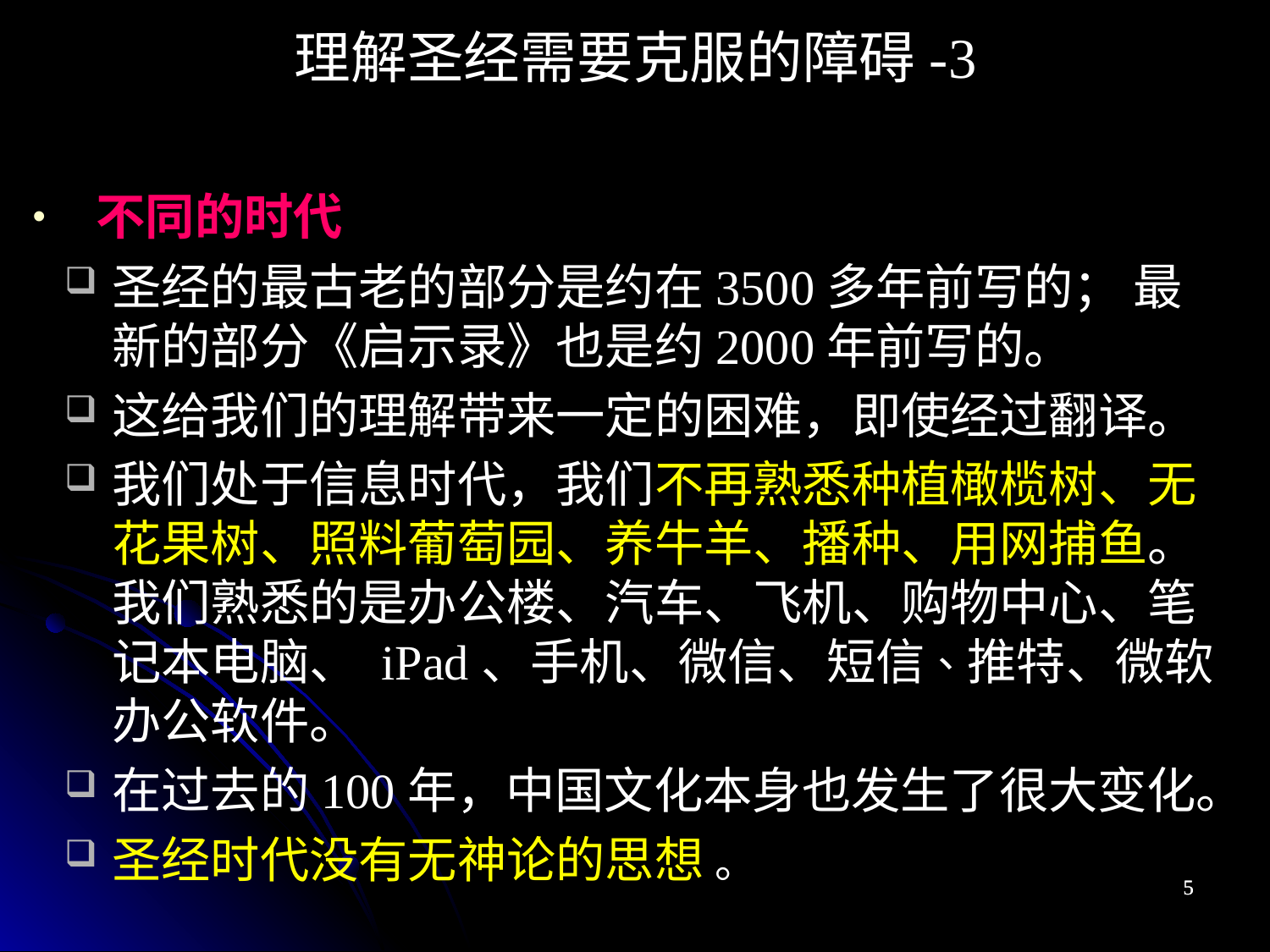

理解圣经需要克服的障碍-3
不同的时代
圣经的最古老的部分是约在3500多年前写的； 最新的部分《启示录》也是约2000年前写的。
这给我们的理解带来一定的困难，即使经过翻译。
我们处于信息时代，我们不再熟悉种植橄榄树、无花果树、照料葡萄园、养牛羊、播种、用网捕鱼。 我们熟悉的是办公楼、汽车、飞机、购物中心、笔记本电脑、 iPad、手机、微信、短信、推特、微软办公软件。
在过去的100年，中国文化本身也发生了很大变化。
圣经时代没有无神论的思想 。
5
5